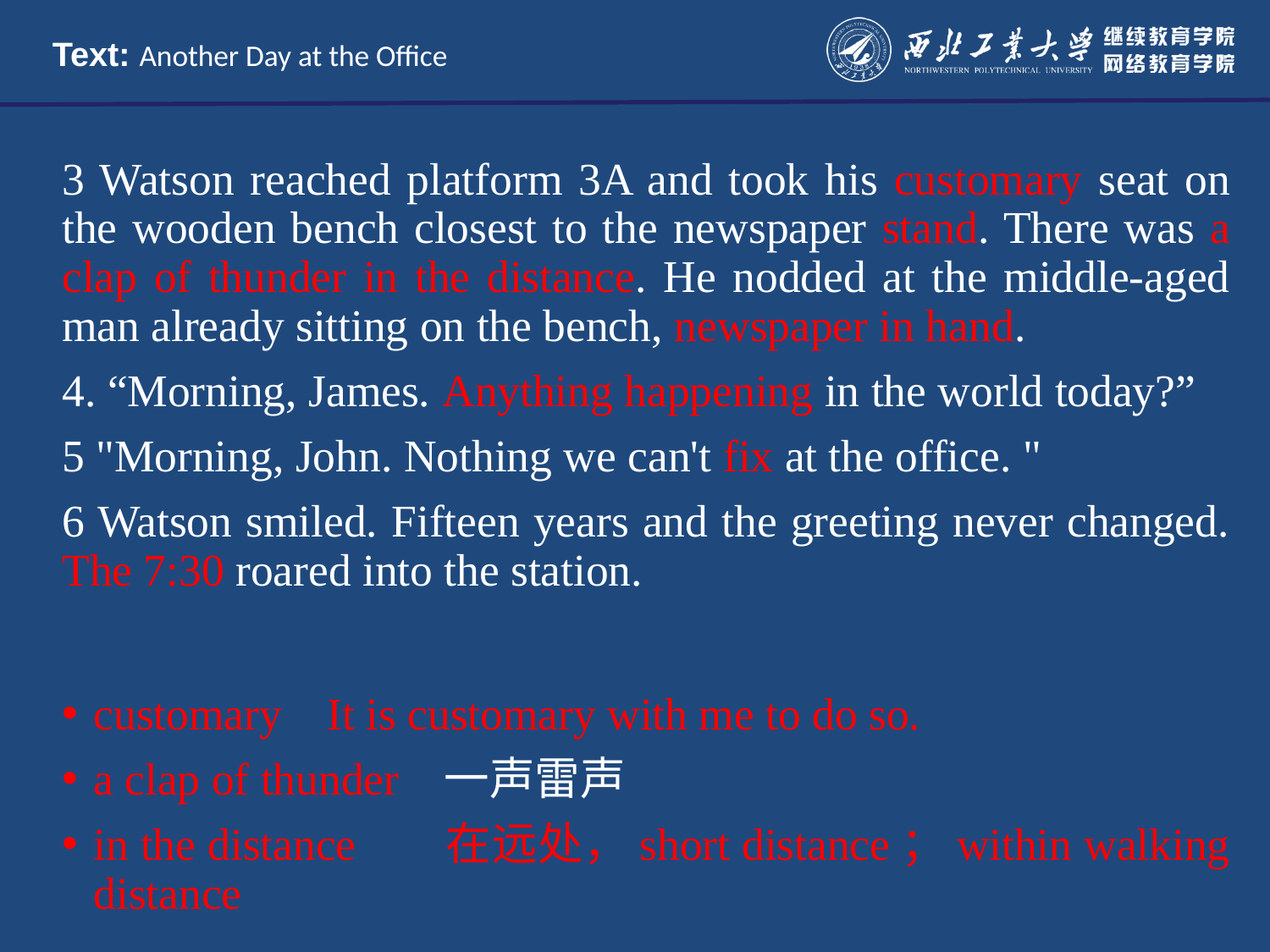

# Text: Another Day at the Office
3 Watson reached platform 3A and took his customary seat on the wooden bench closest to the newspaper stand. There was a clap of thunder in the distance. He nodded at the middle-aged man already sitting on the bench, newspaper in hand.
4. “Morning, James. Anything happening in the world today?”
5 "Morning, John. Nothing we can't fix at the office. "
6 Watson smiled. Fifteen years and the greeting never changed. The 7:30 roared into the station.

customary	It is customary with me to do so.
a clap of thunder 	一声雷声
in the distance	在远处，short distance；within walking distance